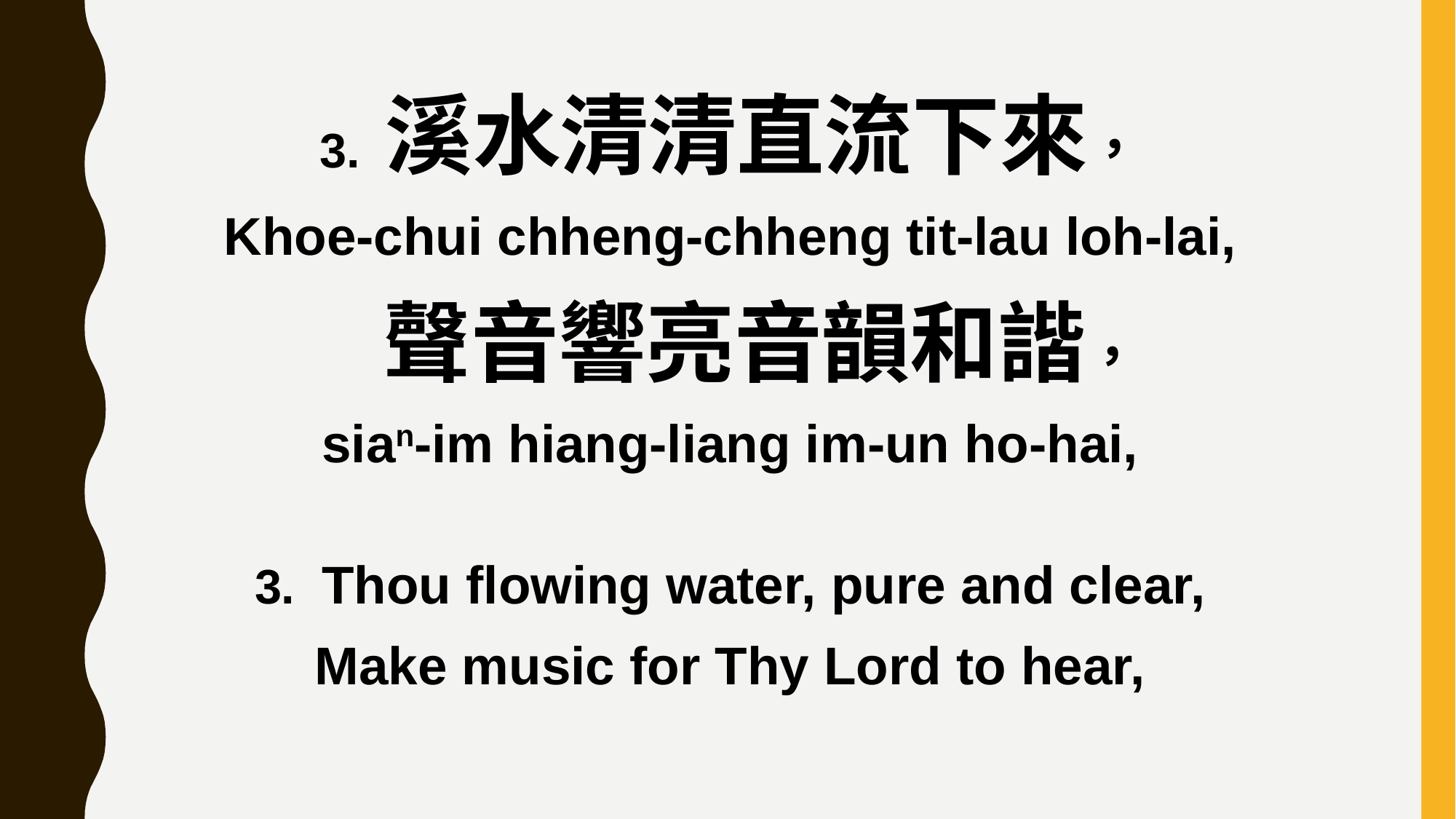

3. 溪水清清直流下來，
Khoe-chui chheng-chheng tit-lau loh-lai,
  聲音響亮音韻和諧，
sian-im hiang-liang im-un ho-hai,

3.  Thou flowing water, pure and clear,
Make music for Thy Lord to hear,